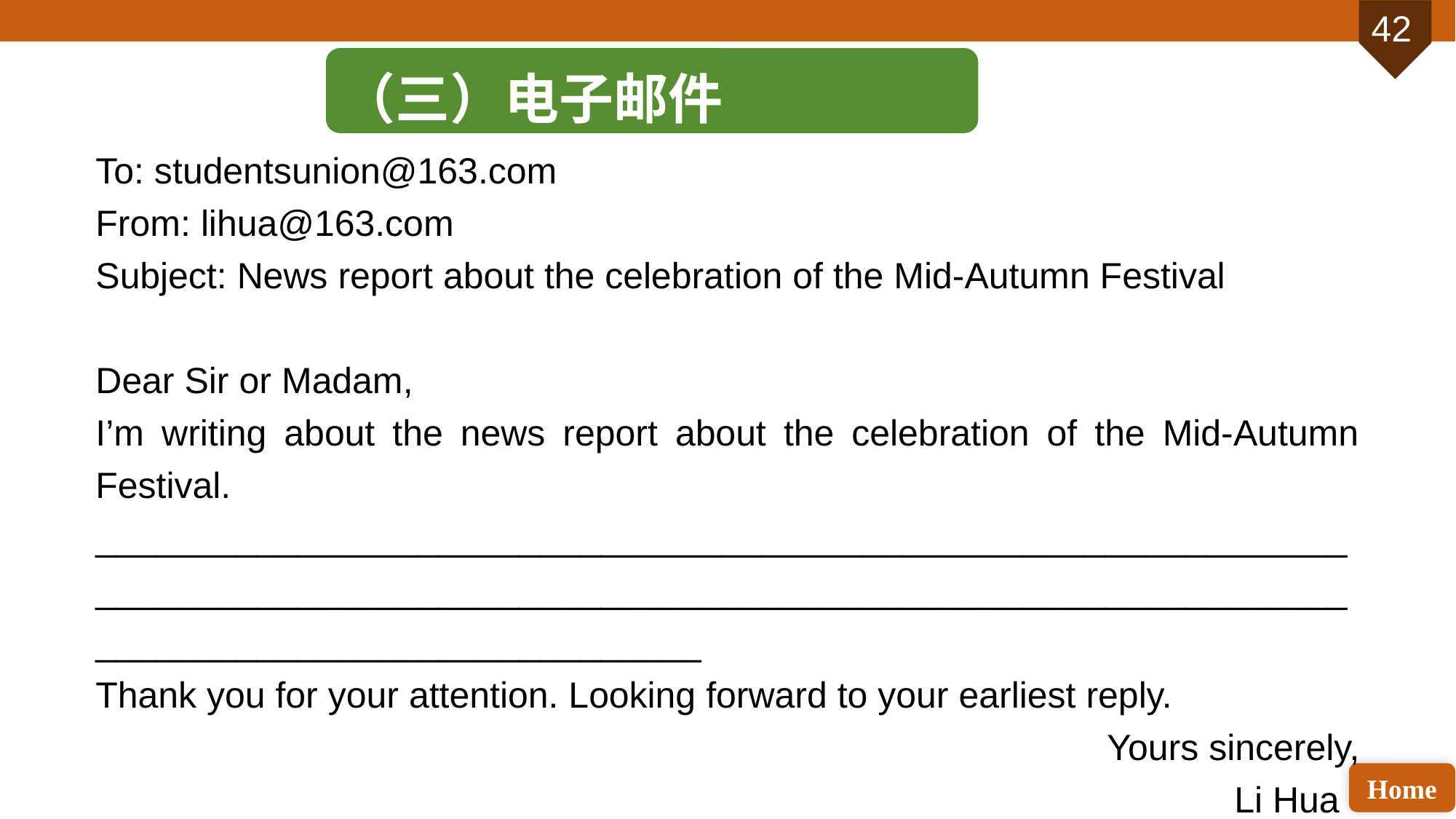

（三）电子邮件
To: studentsunion@163.com
From: lihua@163.com
Subject: News report about the celebration of the Mid-Autumn Festival

Dear Sir or Madam,
I’m writing about the news report about the celebration of the Mid-Autumn Festival.
__________________________________________________________________________________________________________________________________________________________
Thank you for your attention. Looking forward to your earliest reply.
Yours sincerely,
Li Hua